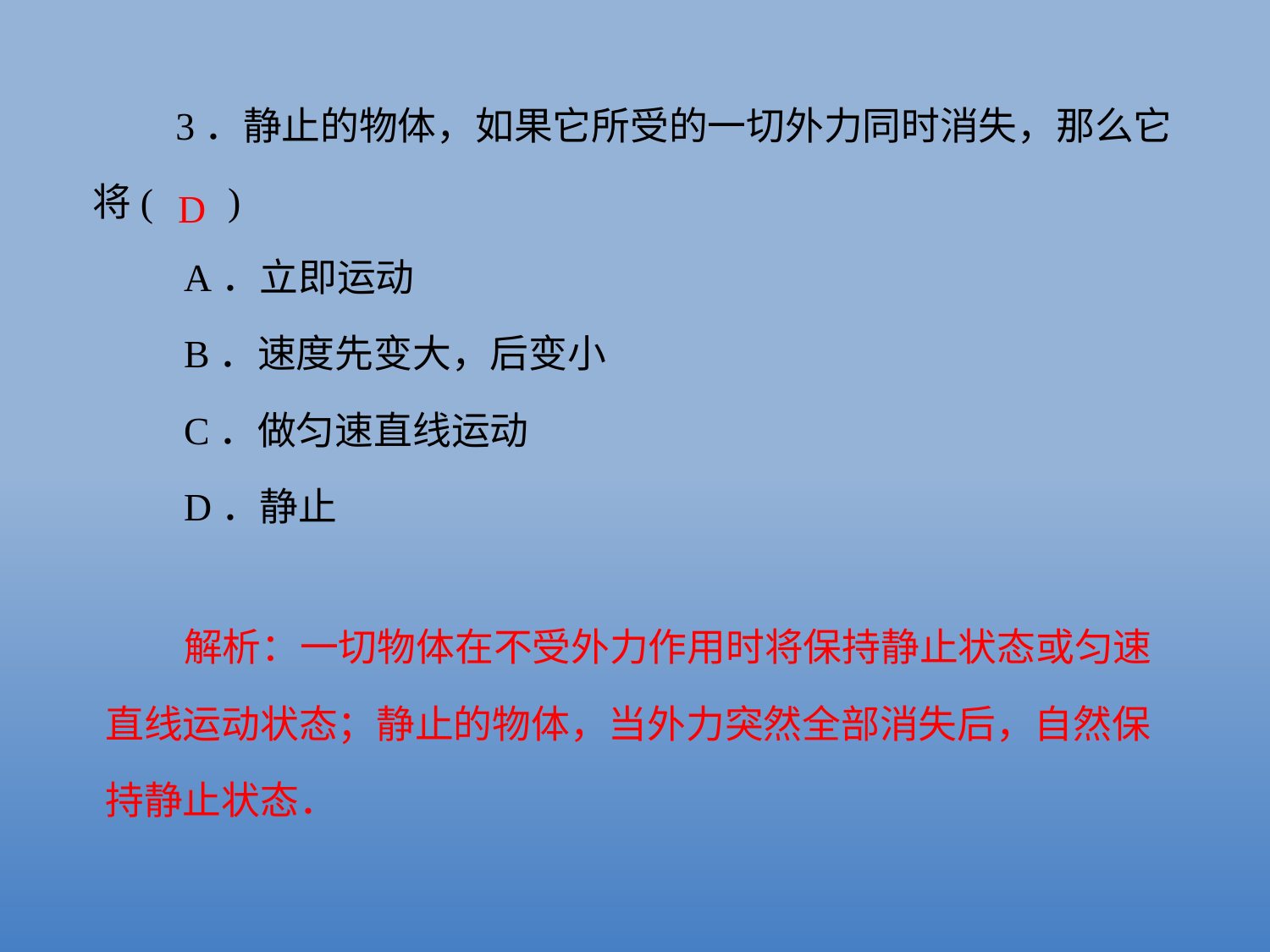

3．静止的物体，如果它所受的一切外力同时消失，那么它
将(
)
D
	A．立即运动

	B．速度先变大，后变小

	C．做匀速直线运动

	D．静止

	解析：一切物体在不受外力作用时将保持静止状态或匀速

直线运动状态；静止的物体，当外力突然全部消失后，自然保

持静止状态．